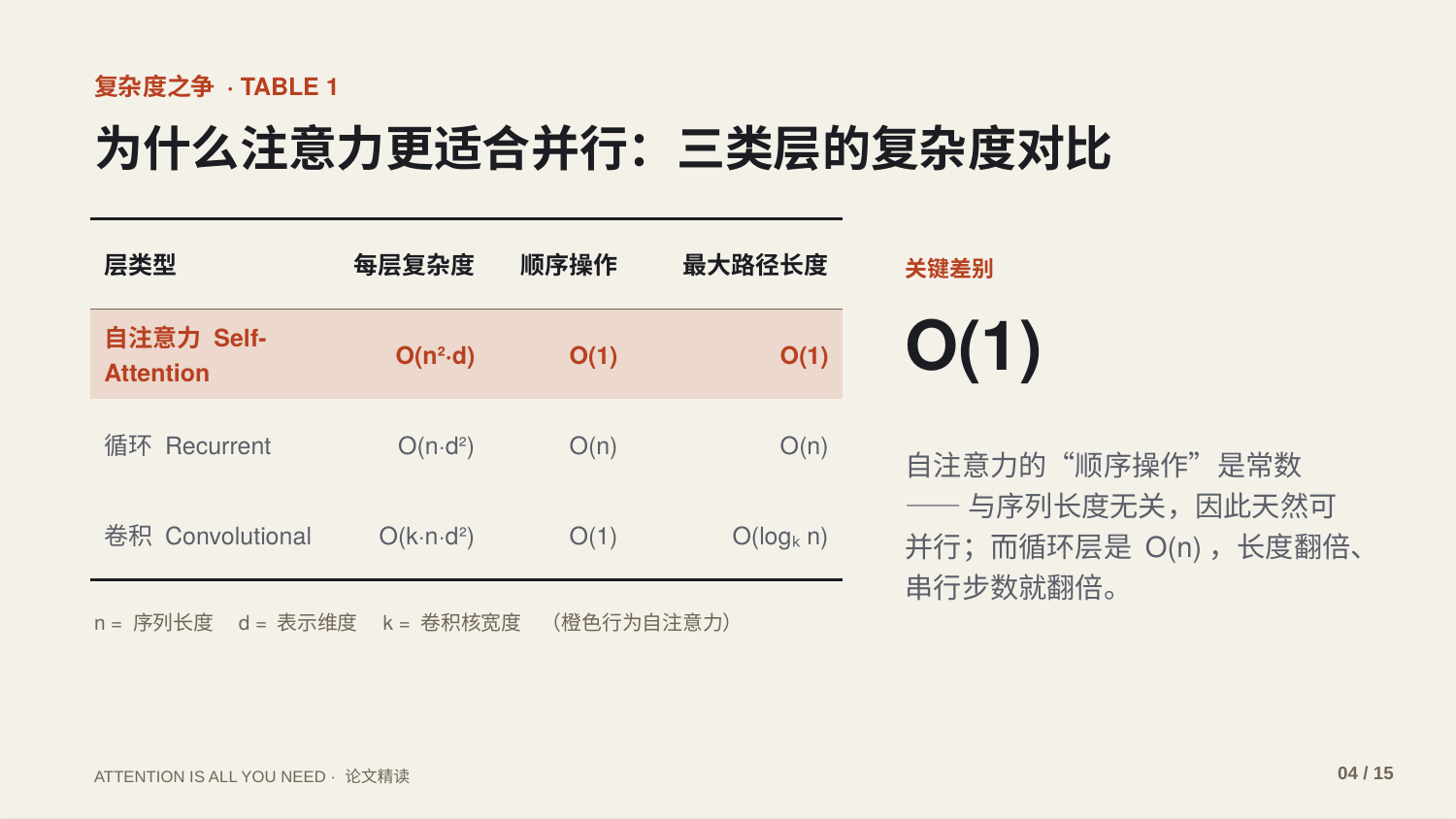

复杂度之争 · TABLE 1
为什么注意力更适合并行：三类层的复杂度对比
| 层类型 | 每层复杂度 | 顺序操作 | 最大路径长度 |
| --- | --- | --- | --- |
| 自注意力 Self-Attention | O(n²·d) | O(1) | O(1) |
| 循环 Recurrent | O(n·d²) | O(n) | O(n) |
| 卷积 Convolutional | O(k·n·d²) | O(1) | O(logₖ n) |
关键差别
O(1)
自注意力的“顺序操作”是常数 —— 与序列长度无关，因此天然可并行；而循环层是 O(n)，长度翻倍、串行步数就翻倍。
n = 序列长度　d = 表示维度　k = 卷积核宽度　（橙色行为自注意力）
04 / 15
ATTENTION IS ALL YOU NEED · 论文精读